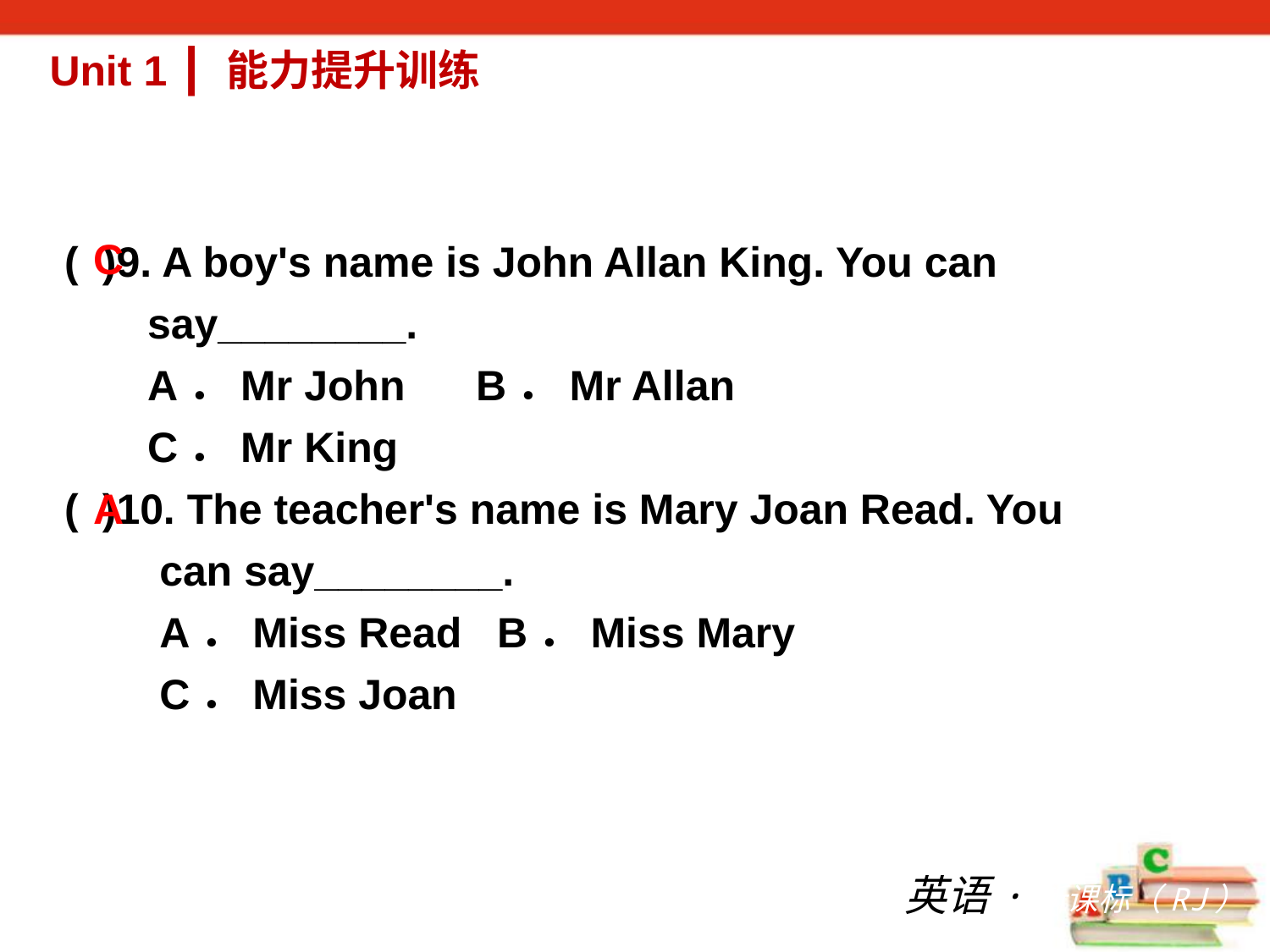

Unit 1 ┃ 能力提升训练
(  )9. A boy's name is John Allan King. You can
       say________.
       A．Mr John      B．Mr Allan
       C．Mr King
(  )10. The teacher's name is Mary Joan Read. You
        can say________.
        A．Miss Read   B．Miss Mary
        C．Miss Joan
C
A
英语·新课标（RJ）